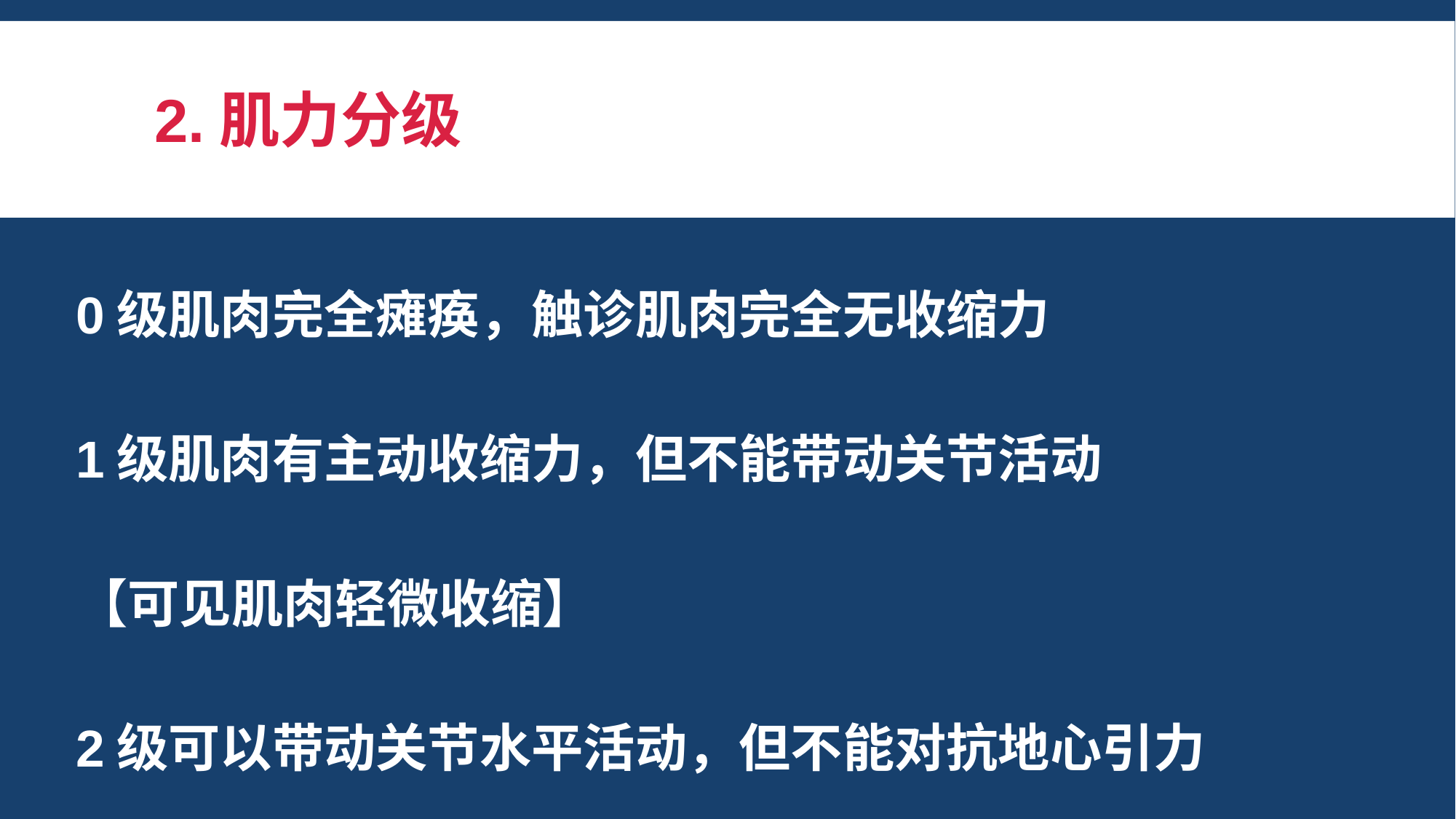

# 2.肌力分级
0级肌肉完全瘫痪，触诊肌肉完全无收缩力
1级肌肉有主动收缩力，但不能带动关节活动
【可见肌肉轻微收缩】
2级可以带动关节水平活动，但不能对抗地心引力